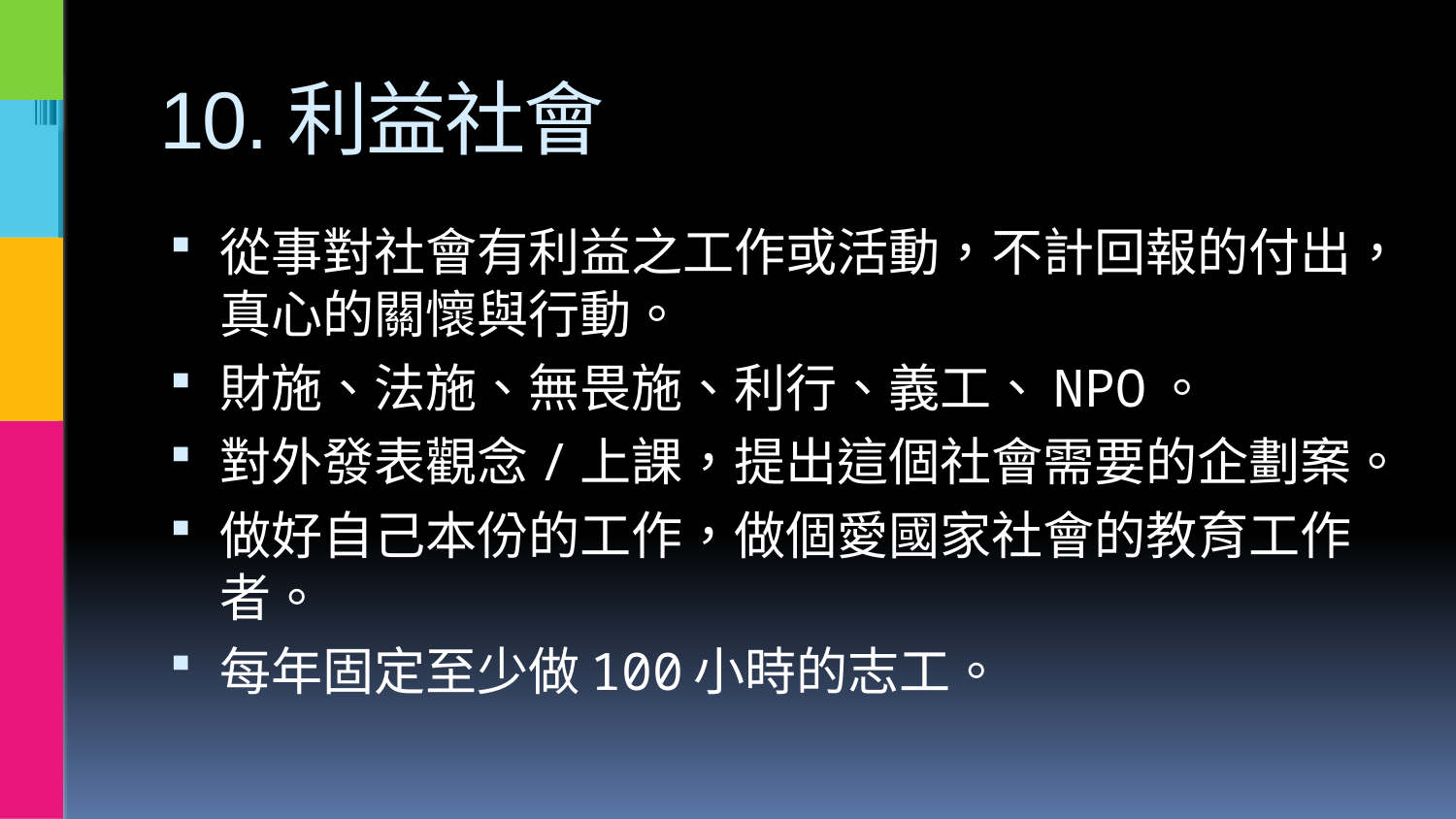

# 10.利益社會
從事對社會有利益之工作或活動，不計回報的付出，真心的關懷與行動。
財施、法施、無畏施、利行、義工、NPO。
對外發表觀念/上課，提出這個社會需要的企劃案。
做好自己本份的工作，做個愛國家社會的教育工作者。
每年固定至少做100小時的志工。